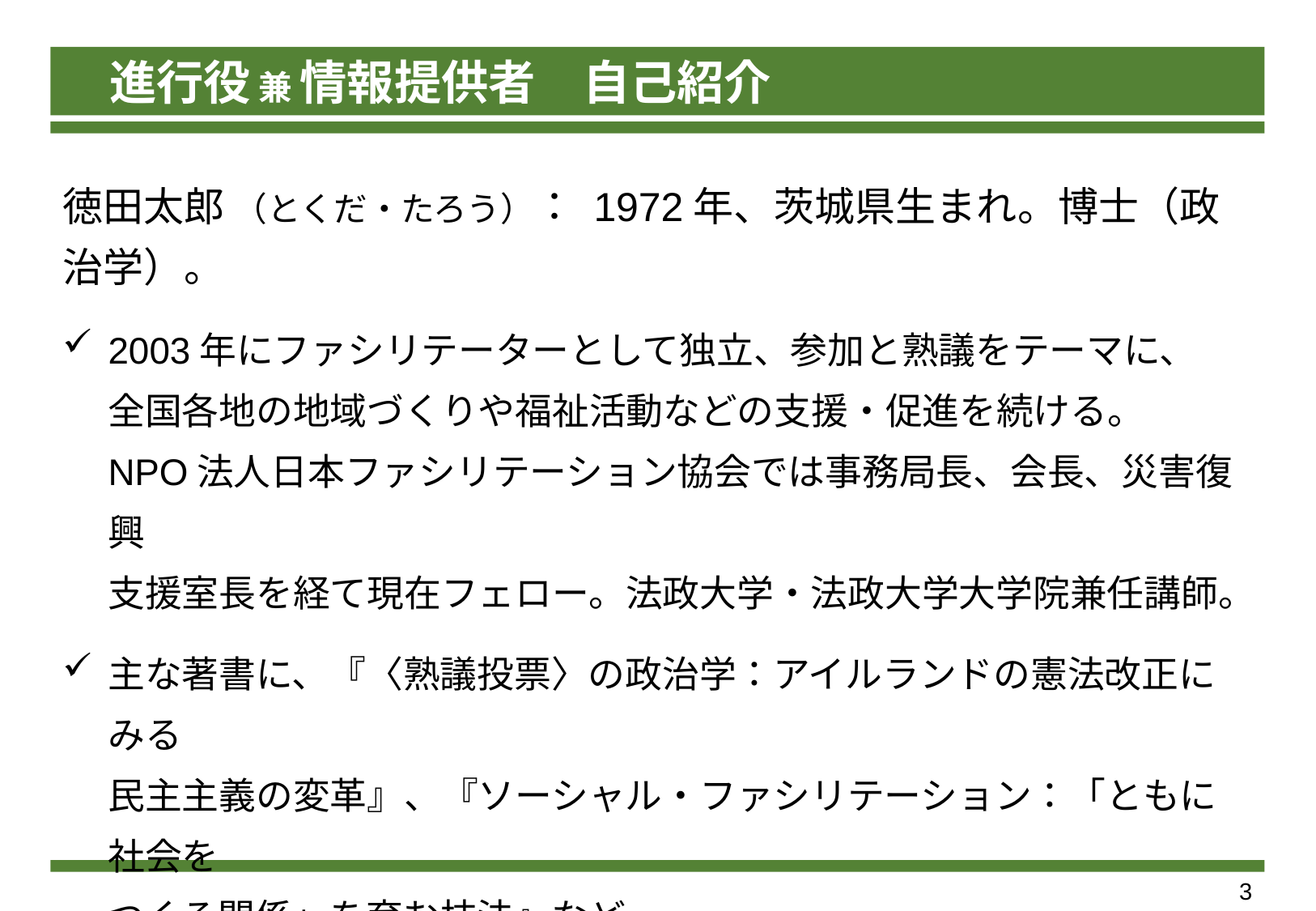

進行役 兼 情報提供者　自己紹介

徳田太郎 （とくだ・たろう）： 1972年、茨城県生まれ。博士（政治学）。
2003年にファシリテーターとして独立、参加と熟議をテーマに、
全国各地の地域づくりや福祉活動などの支援・促進を続ける。
NPO法人日本ファシリテーション協会では事務局長、会長、災害復興
支援室長を経て現在フェロー。法政大学・法政大学大学院兼任講師。
主な著書に、『〈熟議投票〉の政治学：アイルランドの憲法改正にみる
民主主義の変革』、『ソーシャル・ファシリテーション：「ともに社会を
つくる関係」を育む技法』など。
主な論文に、「市民と熟議する自治体議会：ベルギーにおける熟議
委員会制度」、「地方自治特別法による住民投票の法制化」など。

3